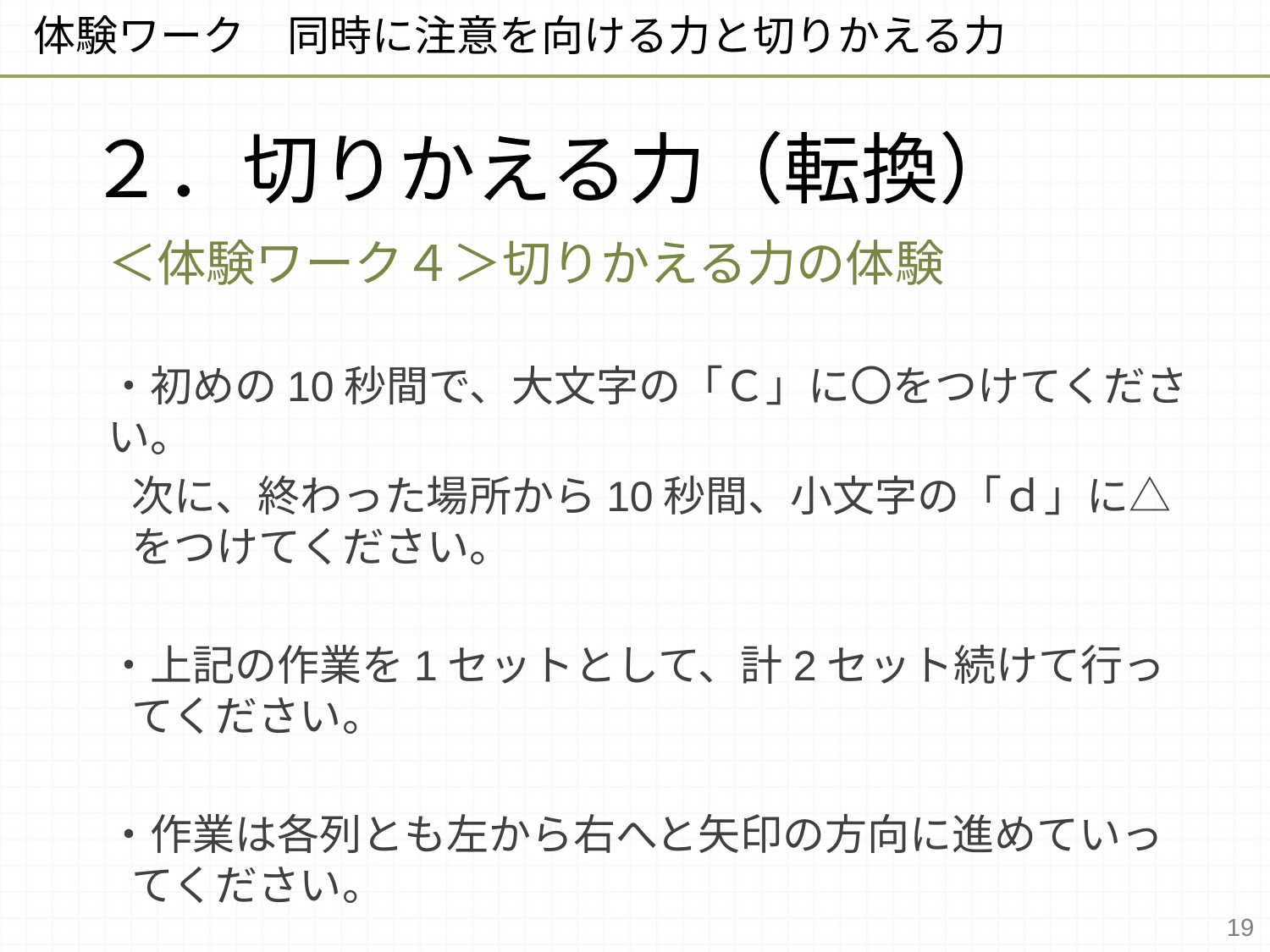

体験ワーク　同時に注意を向ける力と切りかえる力

# ２．切りかえる力（転換）
＜体験ワーク４＞切りかえる力の体験

・初めの10秒間で、大文字の「Ｃ」に〇をつけてください。
次に、終わった場所から10秒間、小文字の「ｄ」に△をつけてください。

・上記の作業を1セットとして、計2セット続けて行ってください。

・作業は各列とも左から右へと矢印の方向に進めていってください。
19